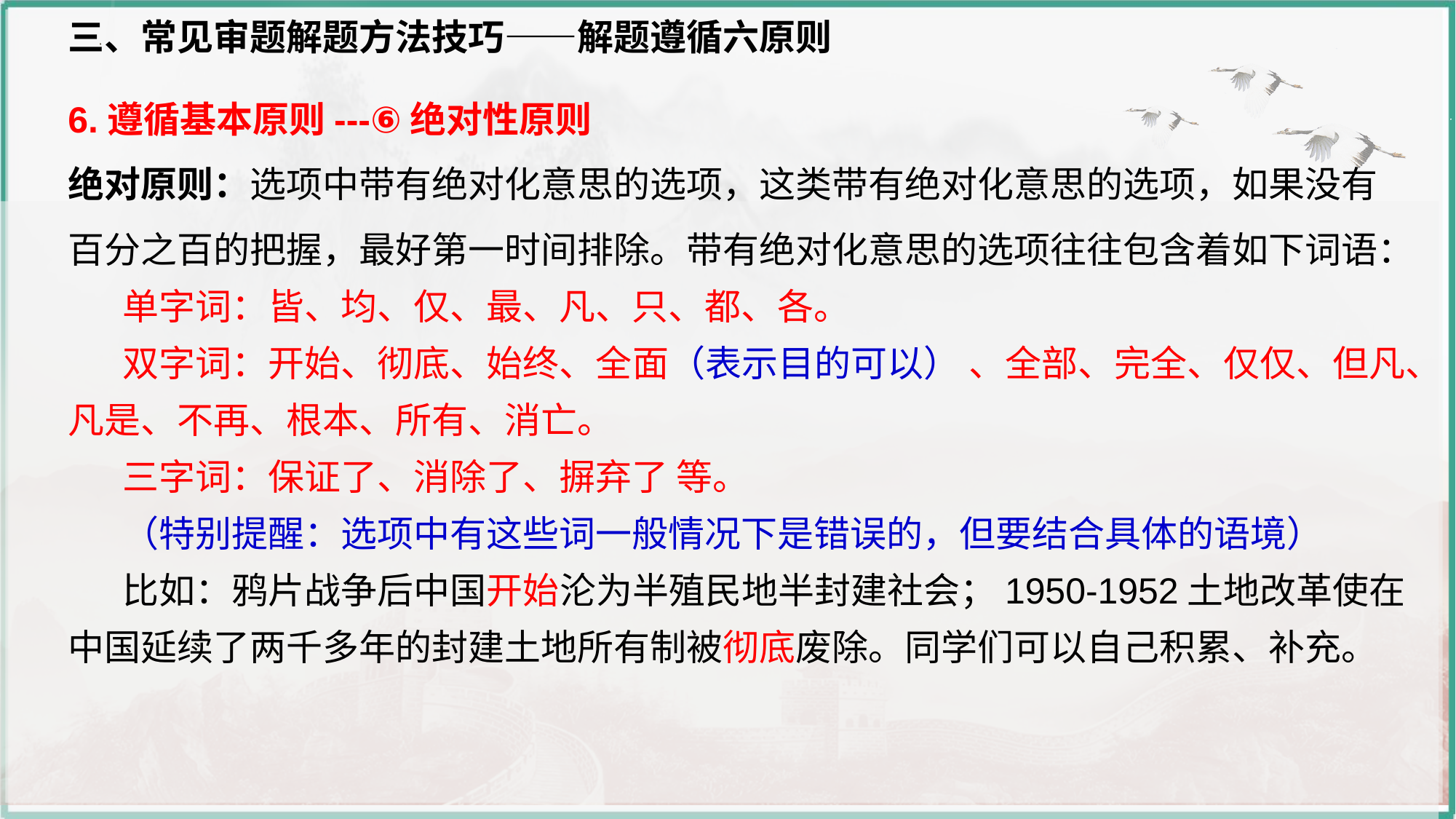

三、常见审题解题方法技巧——解题遵循六原则
6.遵循基本原则---⑥绝对性原则

绝对原则：选项中带有绝对化意思的选项，这类带有绝对化意思的选项，如果没有百分之百的把握，最好第一时间排除。带有绝对化意思的选项往往包含着如下词语：
单字词：皆、均、仅、最、凡、只、都、各。
双字词：开始、彻底、始终、全面（表示目的可以） 、全部、完全、仅仅、但凡、凡是、不再、根本、所有、消亡。
三字词：保证了、消除了、摒弃了 等。
（特别提醒：选项中有这些词一般情况下是错误的，但要结合具体的语境）
比如：鸦片战争后中国开始沦为半殖民地半封建社会；1950-1952土地改革使在中国延续了两千多年的封建土地所有制被彻底废除。同学们可以自己积累、补充。